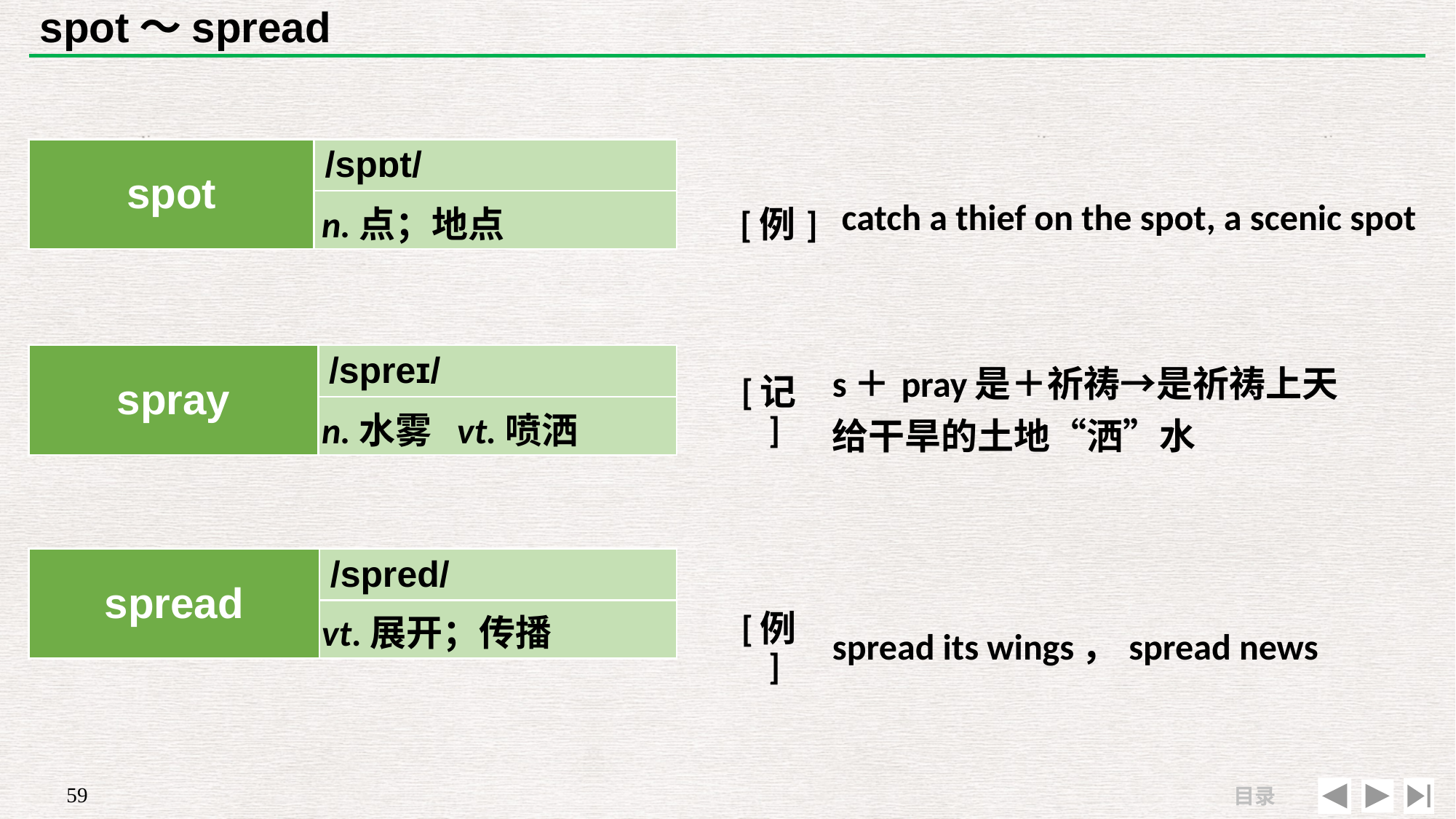

# spot～spread

| spot | /spɒt/ |
| --- | --- |
|  |  |
|  |  |
| --- | --- |
| [例] | catch a thief on the spot, a scenic spot |
n.点；地点
| spray | /spreɪ/ |
| --- | --- |
|  |  |
| [记] | s＋pray是＋祈祷→是祈祷上天给干旱的土地“洒”水 |
| --- | --- |
|  |  |
n.水雾  vt.喷洒
|  |  |
| --- | --- |
| [例] | spread its wings，spread news |
| spread | /spred/ |
| --- | --- |
|  |  |
vt.展开；传播